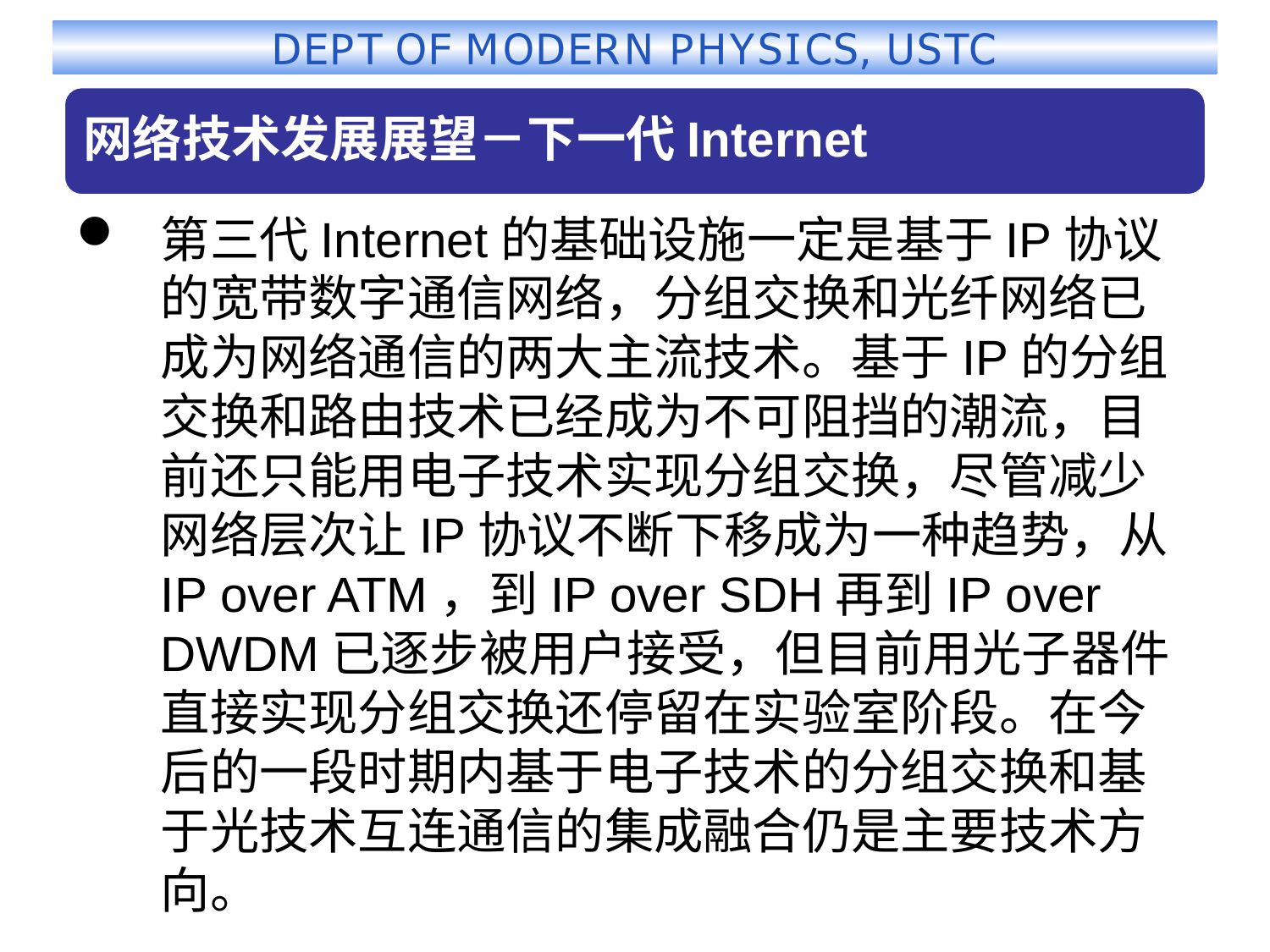

网络技术发展展望－下一代Internet
第三代Internet的基础设施一定是基于IP协议的宽带数字通信网络，分组交换和光纤网络已成为网络通信的两大主流技术。基于IP的分组交换和路由技术已经成为不可阻挡的潮流，目前还只能用电子技术实现分组交换，尽管减少网络层次让IP协议不断下移成为一种趋势，从IP over ATM，到IP over SDH再到IP over DWDM已逐步被用户接受，但目前用光子器件直接实现分组交换还停留在实验室阶段。在今后的一段时期内基于电子技术的分组交换和基于光技术互连通信的集成融合仍是主要技术方向。